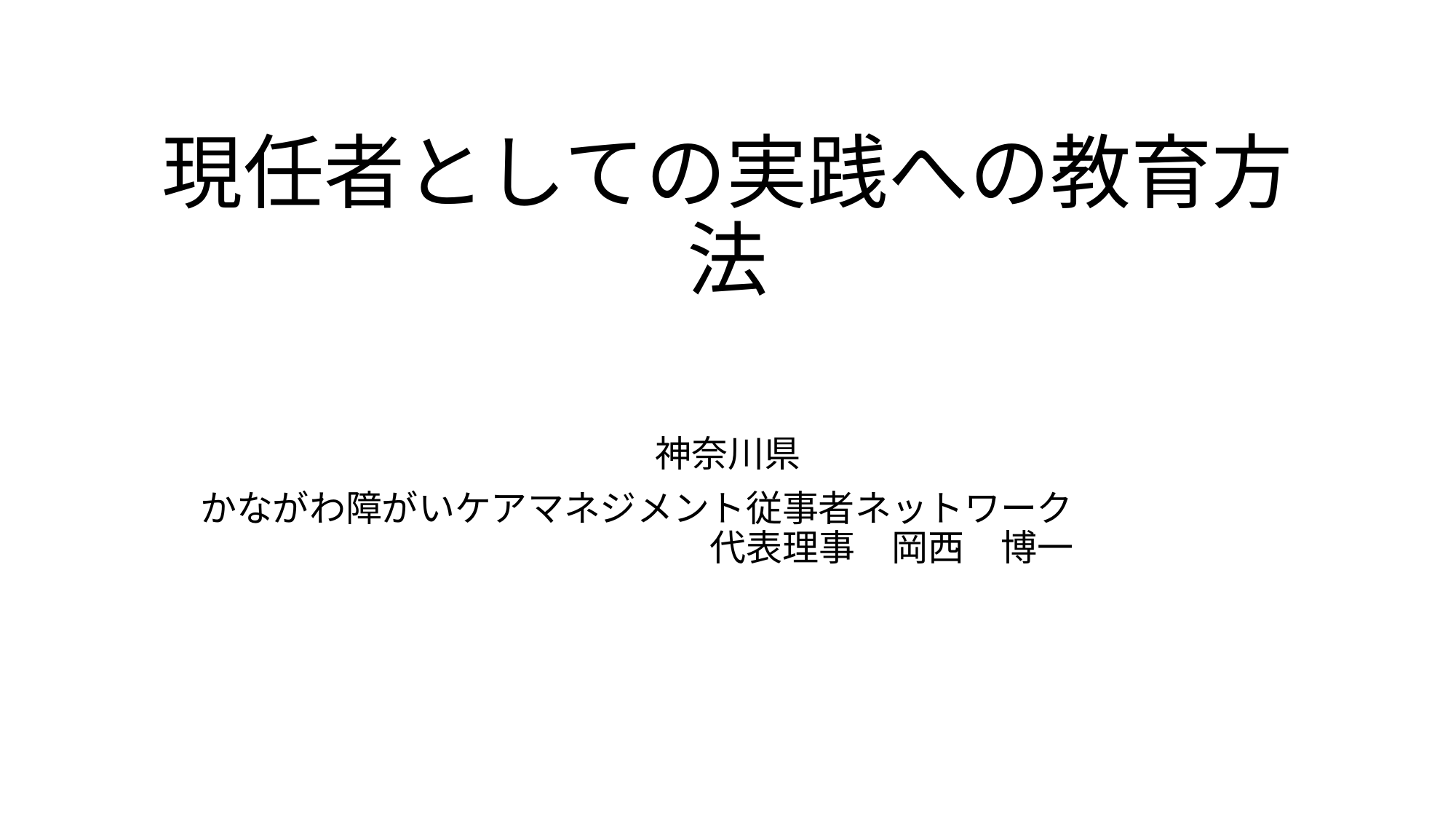

# 現任者としての実践への教育方法
神奈川県
かながわ障がいケアマネジメント従事者ネットワーク　　　　　　　　　　　　　　代表理事　岡西　博一